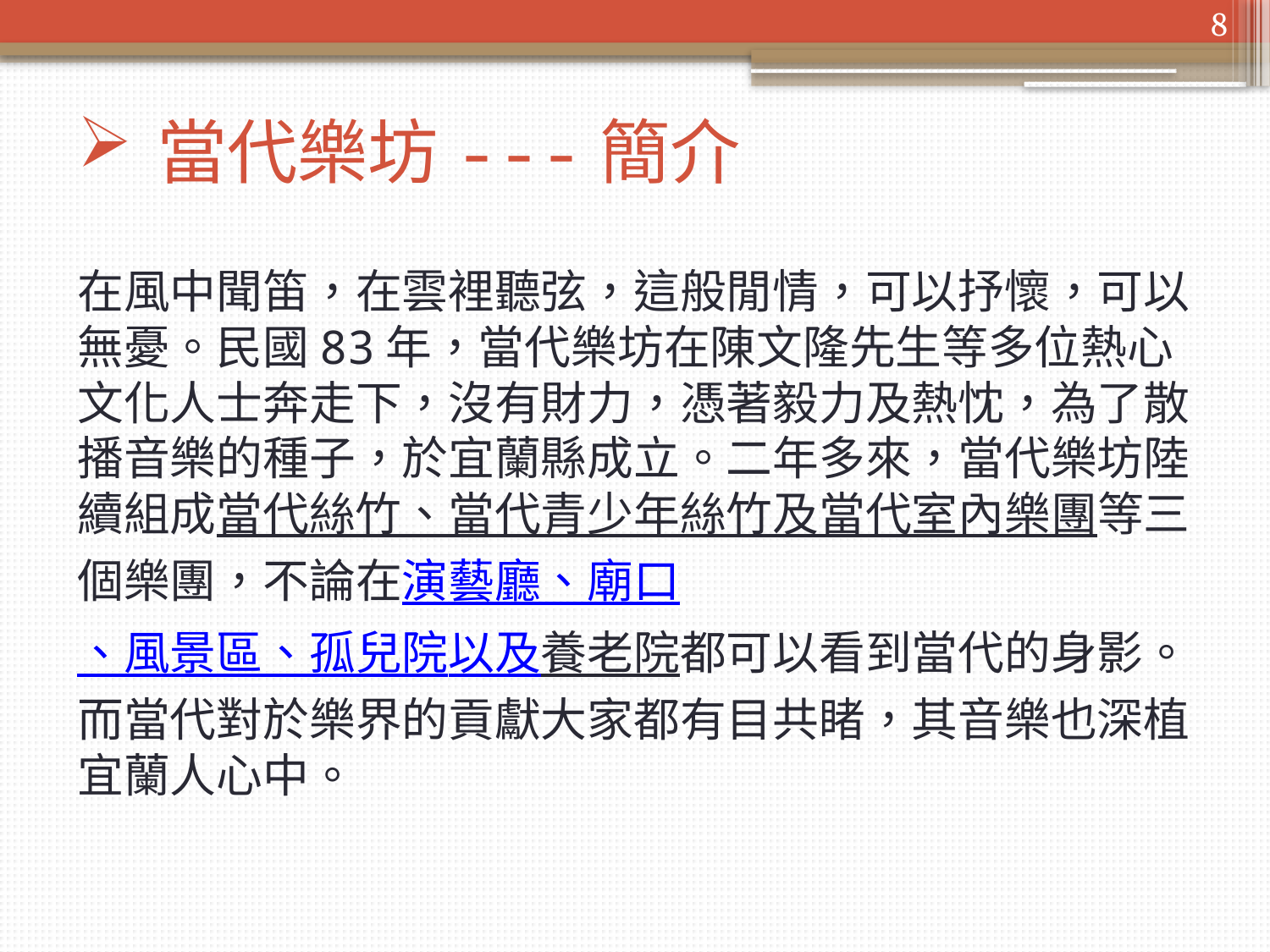

8
# 當代樂坊---簡介
在風中聞笛，在雲裡聽弦，這般閒情，可以抒懷，可以無憂。民國83年，當代樂坊在陳文隆先生等多位熱心文化人士奔走下，沒有財力，憑著毅力及熱忱，為了散播音樂的種子，於宜蘭縣成立。二年多來，當代樂坊陸續組成當代絲竹、當代青少年絲竹及當代室內樂團等三個樂團，不論在演藝廳、廟口
、風景區、孤兒院以及養老院都可以看到當代的身影。而當代對於樂界的貢獻大家都有目共睹，其音樂也深植宜蘭人心中。